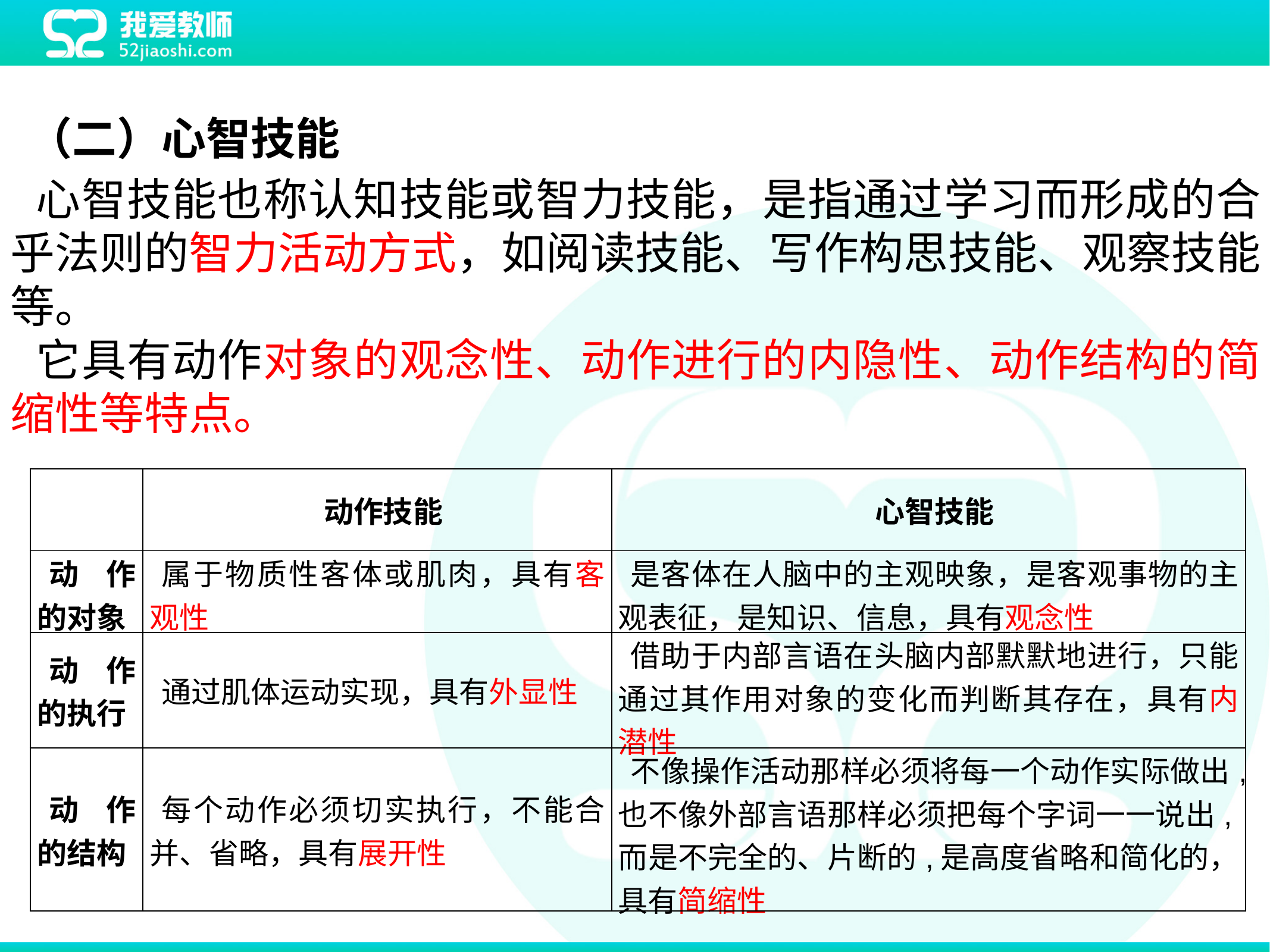

（二）心智技能
心智技能也称认知技能或智力技能，是指通过学习而形成的合乎法则的智力活动方式，如阅读技能、写作构思技能、观察技能等。
它具有动作对象的观念性、动作进行的内隐性、动作结构的简缩性等特点。
|  | 动作技能 | 心智技能 |
| --- | --- | --- |
| 动作的对象 | 属于物质性客体或肌肉，具有客观性 | 是客体在人脑中的主观映象，是客观事物的主观表征，是知识、信息，具有观念性 |
| 动作的执行 | 通过肌体运动实现，具有外显性 | 借助于内部言语在头脑内部默默地进行，只能通过其作用对象的变化而判断其存在，具有内潜性 |
| 动作的结构 | 每个动作必须切实执行，不能合并、省略，具有展开性 | 不像操作活动那样必须将每一个动作实际做出,也不像外部言语那样必须把每个字词一一说出,而是不完全的、片断的,是高度省略和简化的，具有简缩性 |